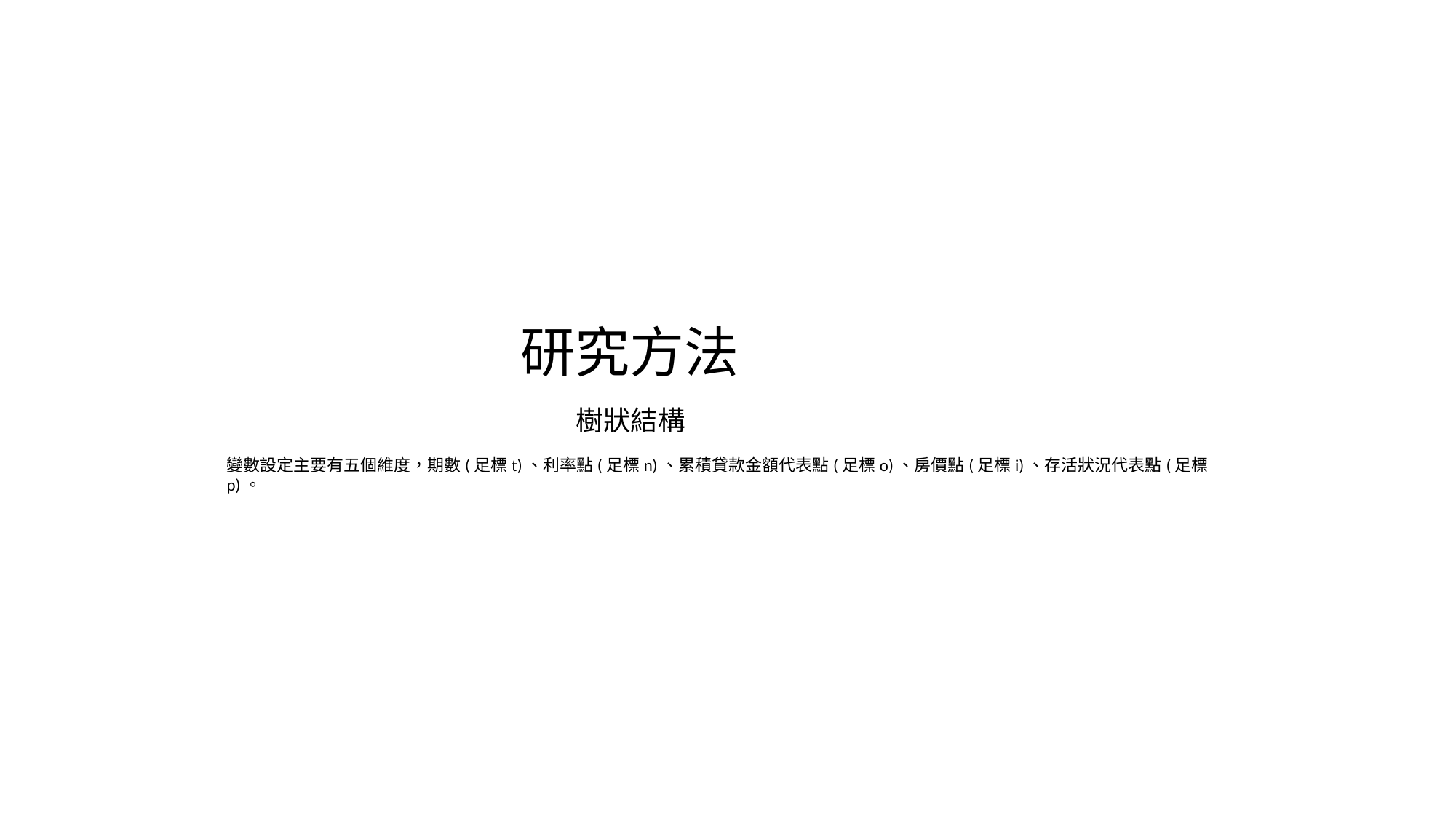

研究方法
樹狀結構
變數設定主要有五個維度，期數(足標t)、利率點(足標n)、累積貸款金額代表點(足標o)、房價點(足標i)、存活狀況代表點(足標p)。